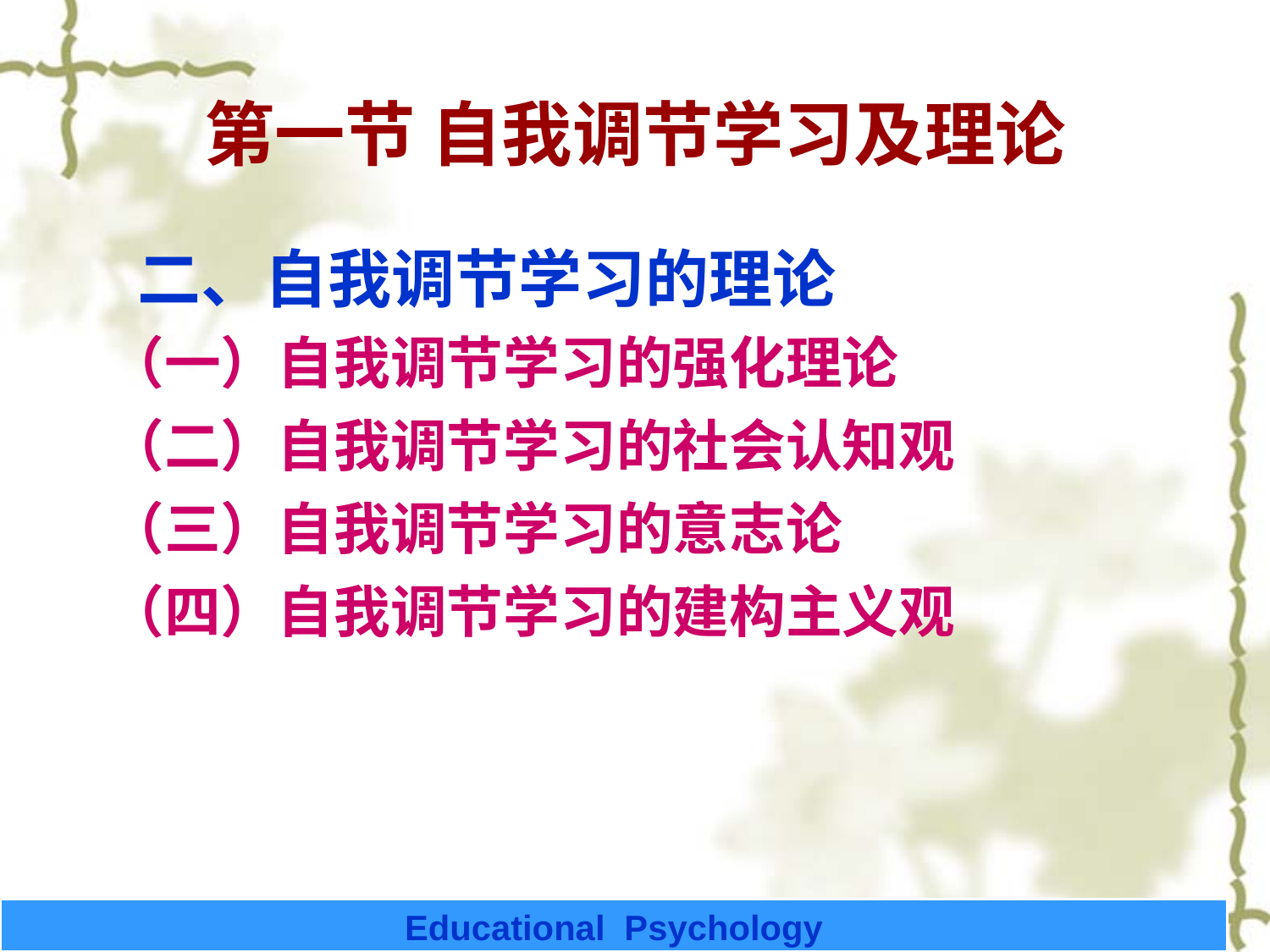

# 第一节 自我调节学习及理论
 二、自我调节学习的理论
（一）自我调节学习的强化理论
（二）自我调节学习的社会认知观
（三）自我调节学习的意志论
（四）自我调节学习的建构主义观

Educational  Psychology